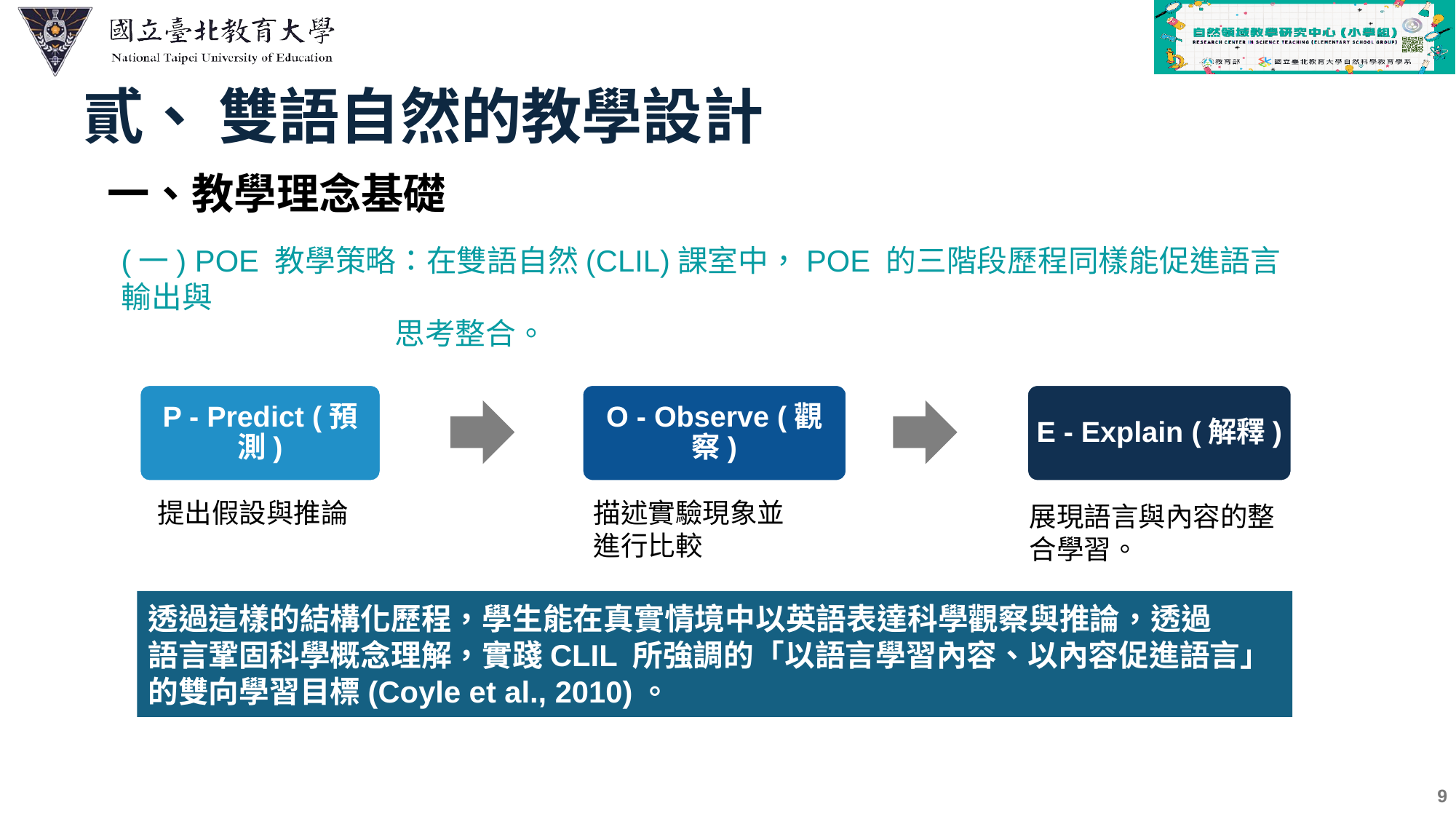

貳、 雙語自然的教學設計
一、教學理念基礎
(一) POE 教學策略：在雙語自然(CLIL)課室中，POE 的三階段歷程同樣能促進語言輸出與
　　　　　　　　　思考整合。
O - Observe (觀察)
E - Explain (解釋)
P - Predict (預測)

提出假設與推論
描述實驗現象並進行比較
展現語言與內容的整合學習。
透過這樣的結構化歷程，學生能在真實情境中以英語表達科學觀察與推論，透過
語言鞏固科學概念理解，實踐CLIL 所強調的「以語言學習內容、以內容促進語言」
的雙向學習目標(Coyle et al., 2010)。
9